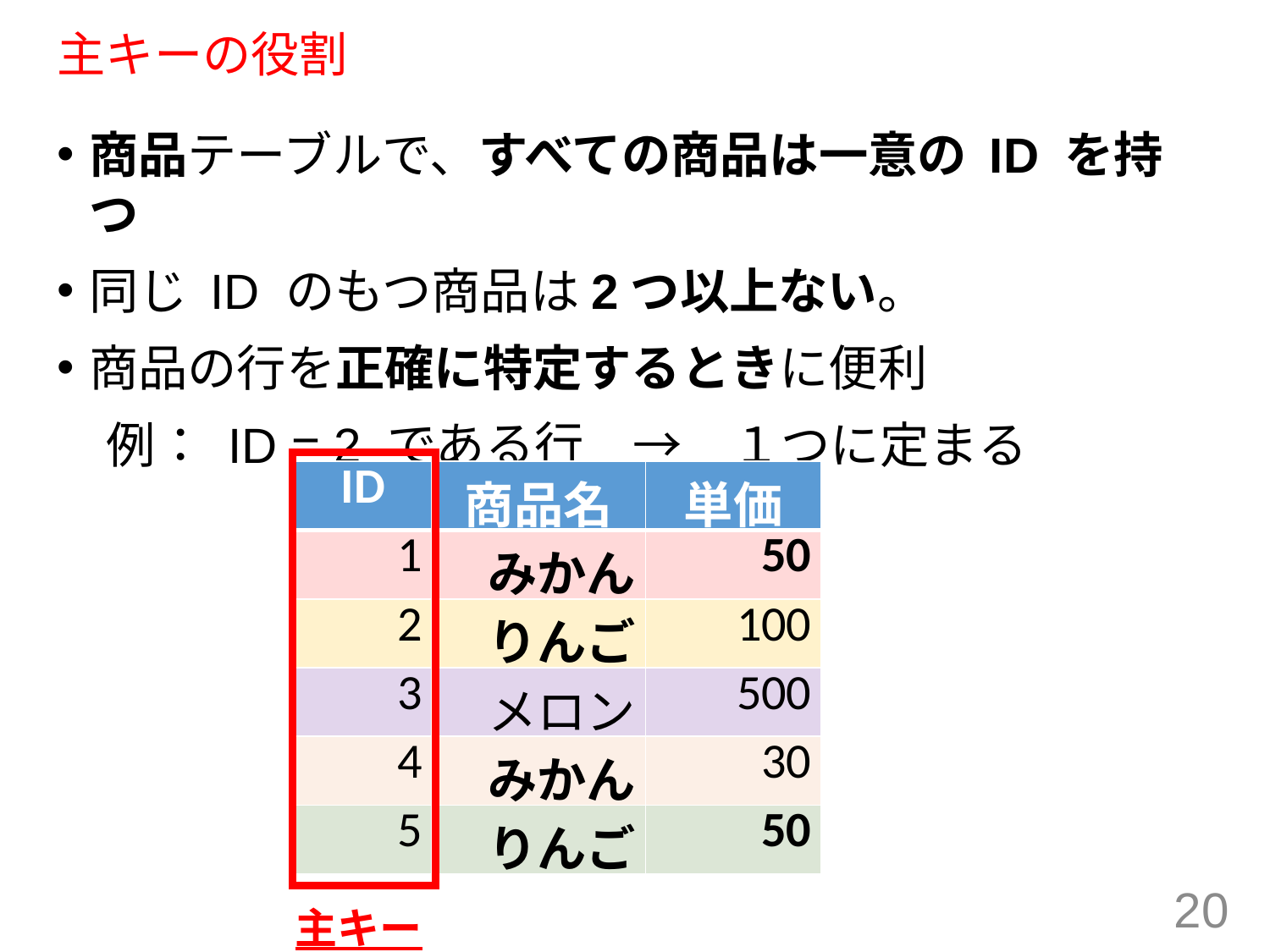

# 主キーの役割
商品テーブルで、すべての商品は一意の ID を持つ
同じ ID のもつ商品は2つ以上ない。
商品の行を正確に特定するときに便利
　例： ID = 2 である行　→　１つに定まる

| ID | 商品名 | 単価 |
| --- | --- | --- |
| 1 | みかん | 50 |
| 2 | りんご | 100 |
| 3 | メロン | 500 |
| 4 | みかん | 30 |
| 5 | りんご | 50 |
20
主キー